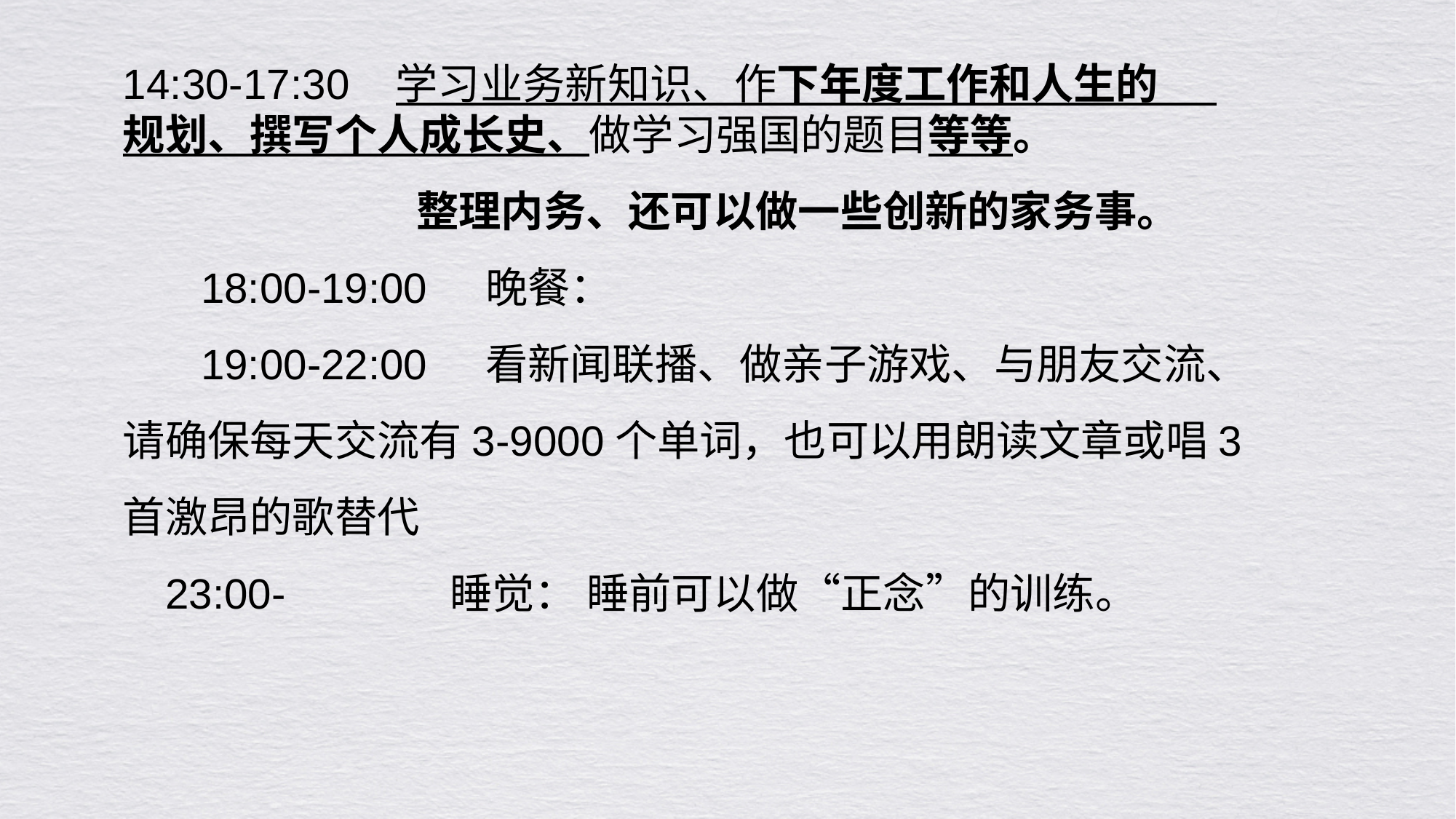

14:30-17:30   学习业务新知识、作下年度工作和人生的       规划、撰写个人成长史、做学习强国的题目等等。                         整理内务、还可以做一些创新的家务事。
   18:00-19:00    晚餐：
   19:00-22:00    看新闻联播、做亲子游戏、与朋友交流、请确保每天交流有3-9000个单词，也可以用朗读文章或唱3首激昂的歌替代
23:00-             睡觉： 睡前可以做“正念”的训练。